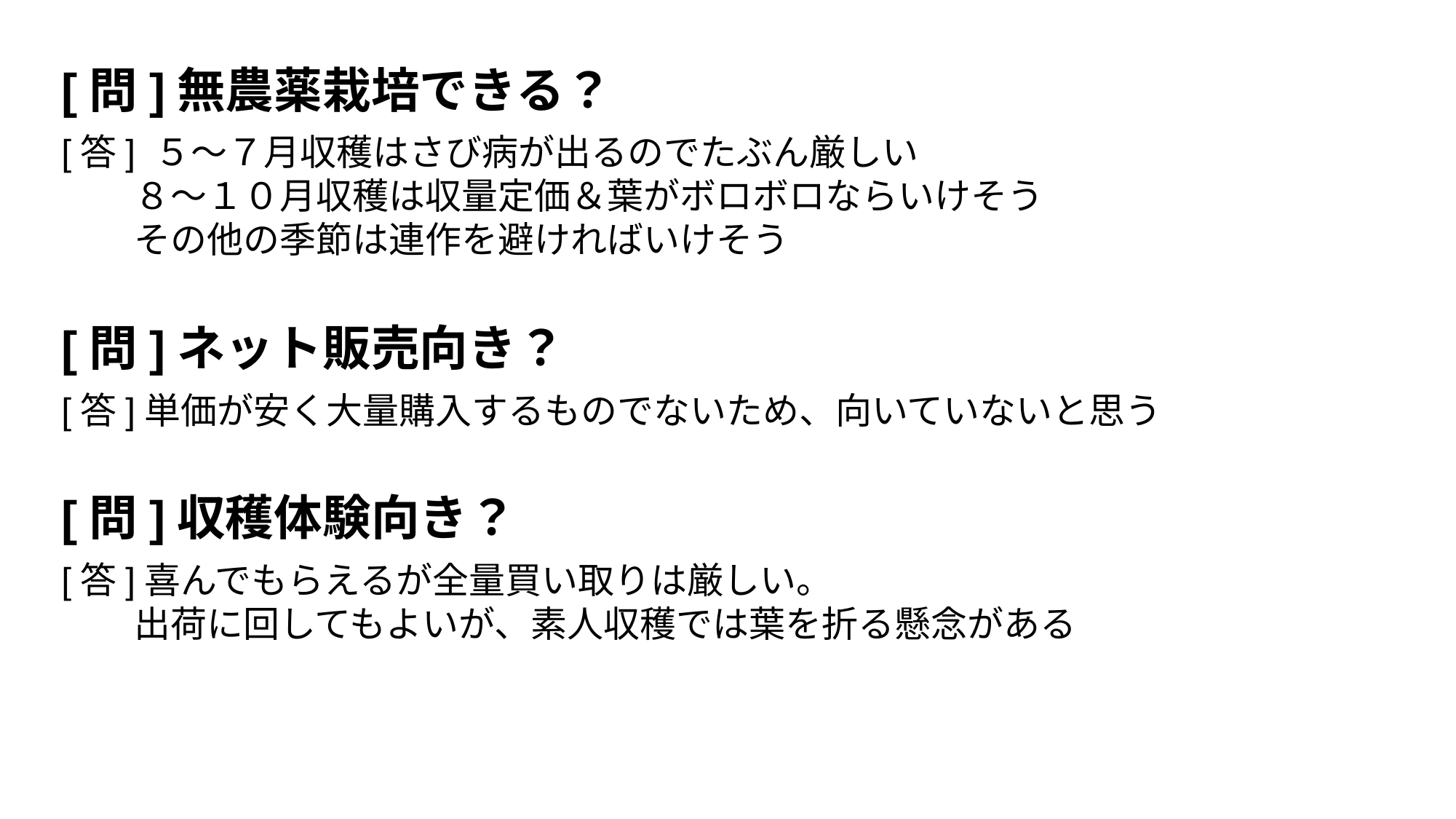

[問]無農薬栽培できる？
[答] ５～７月収穫はさび病が出るのでたぶん厳しい
　　８～１０月収穫は収量定価＆葉がボロボロならいけそう
　　その他の季節は連作を避ければいけそう
[問]ネット販売向き？
[答]単価が安く大量購入するものでないため、向いていないと思う
[問]収穫体験向き？
[答]喜んでもらえるが全量買い取りは厳しい。
　　出荷に回してもよいが、素人収穫では葉を折る懸念がある